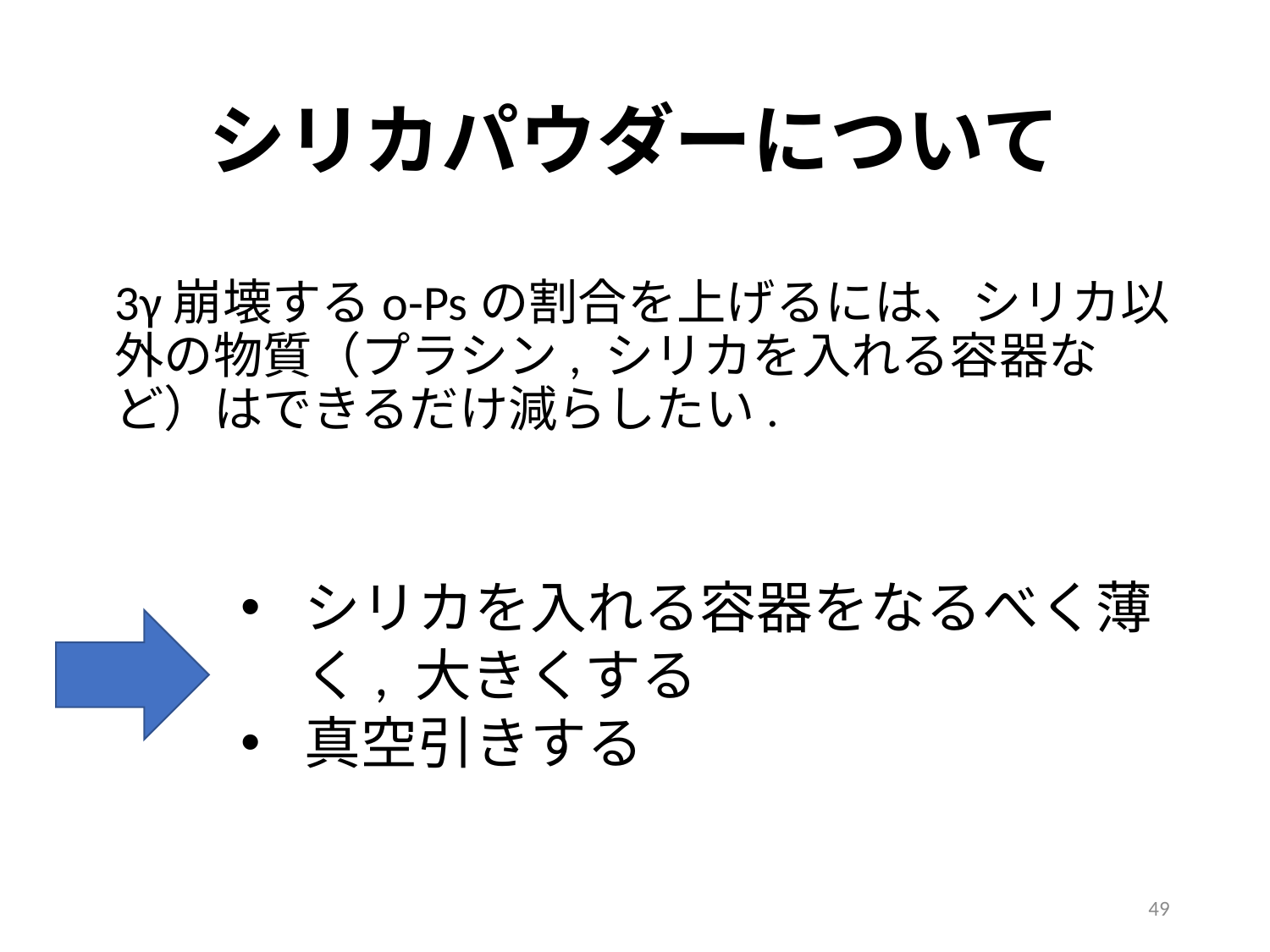

# シリカパウダーについて
3γ崩壊するo-Psの割合を上げるには、シリカ以外の物質（プラシン, シリカを入れる容器など）はできるだけ減らしたい.

シリカを入れる容器をなるべく薄く, 大きくする
真空引きする

49